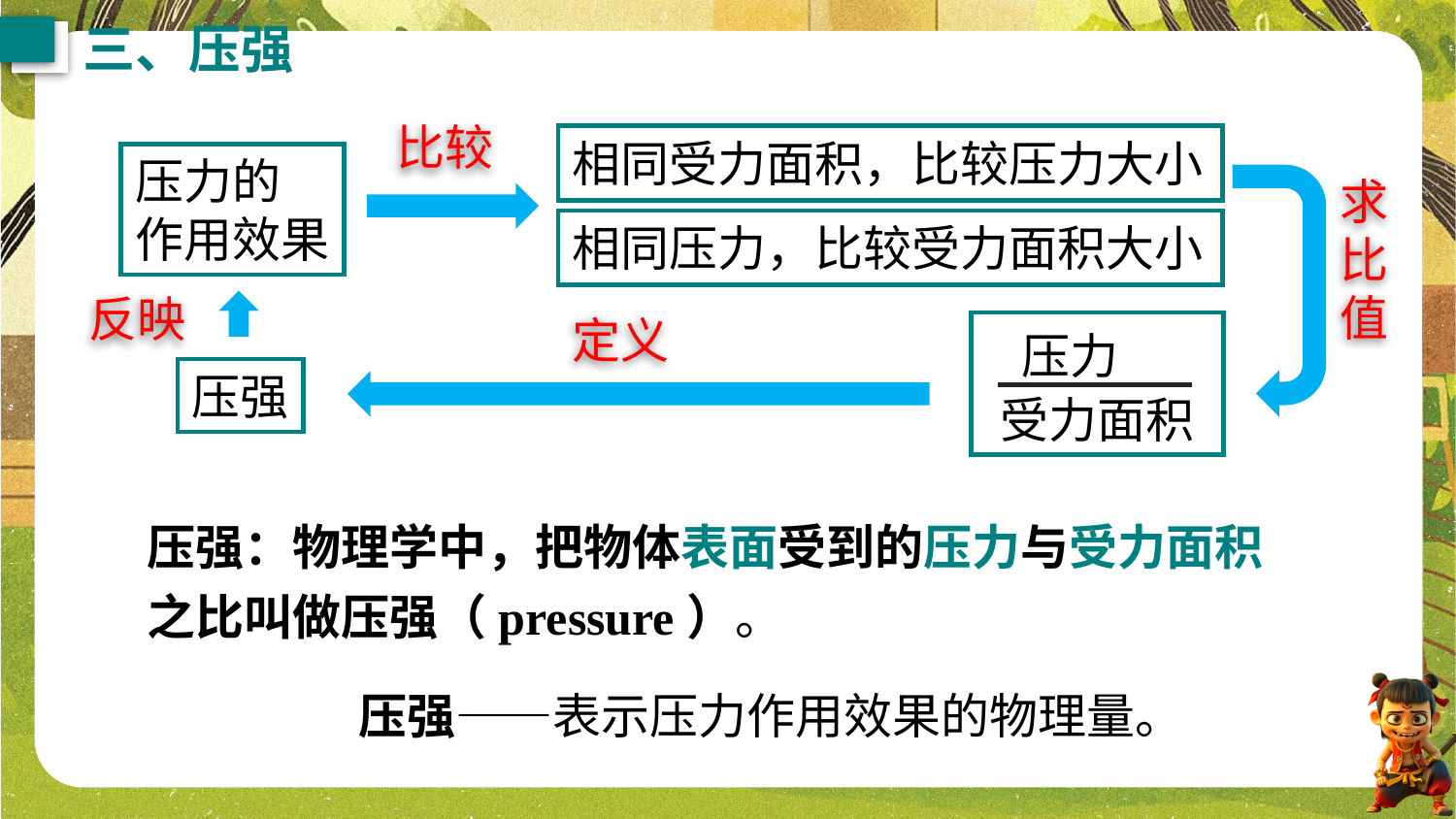

三、压强

比较

相同受力面积，比较压力大小
压力的
作用效果
求比值

相同压力，比较受力面积大小
反映

定义

压力
受力面积
压强
压强：物理学中，把物体表面受到的压力与受力面积之比叫做压强（pressure）。
压强——表示压力作用效果的物理量。